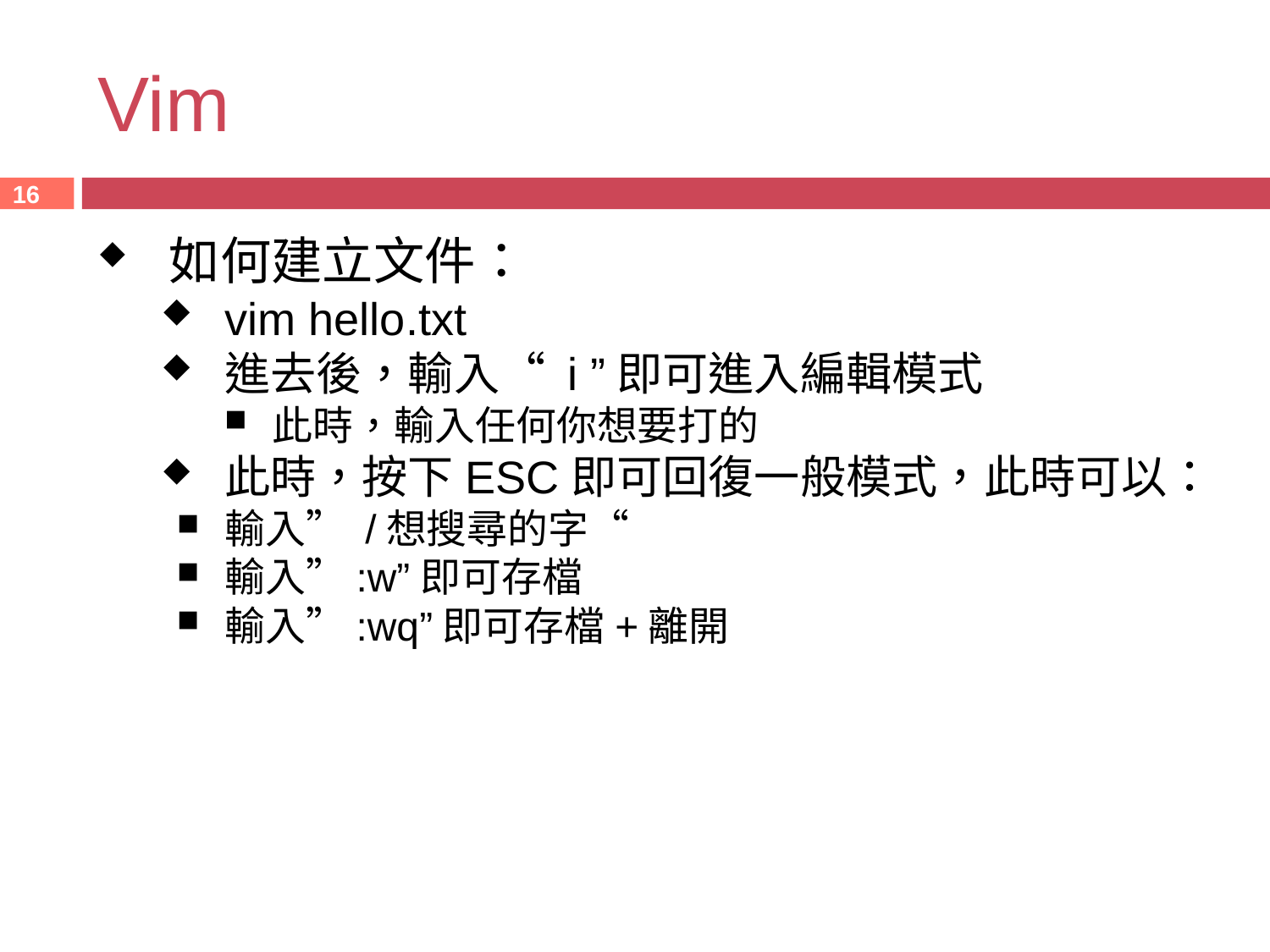

Vim
16
如何建立文件：
vim hello.txt
進去後，輸入“ i ”即可進入編輯模式
此時，輸入任何你想要打的
此時，按下ESC即可回復一般模式，此時可以：
輸入” /想搜尋的字“
輸入”:w”即可存檔
輸入”:wq”即可存檔+離開